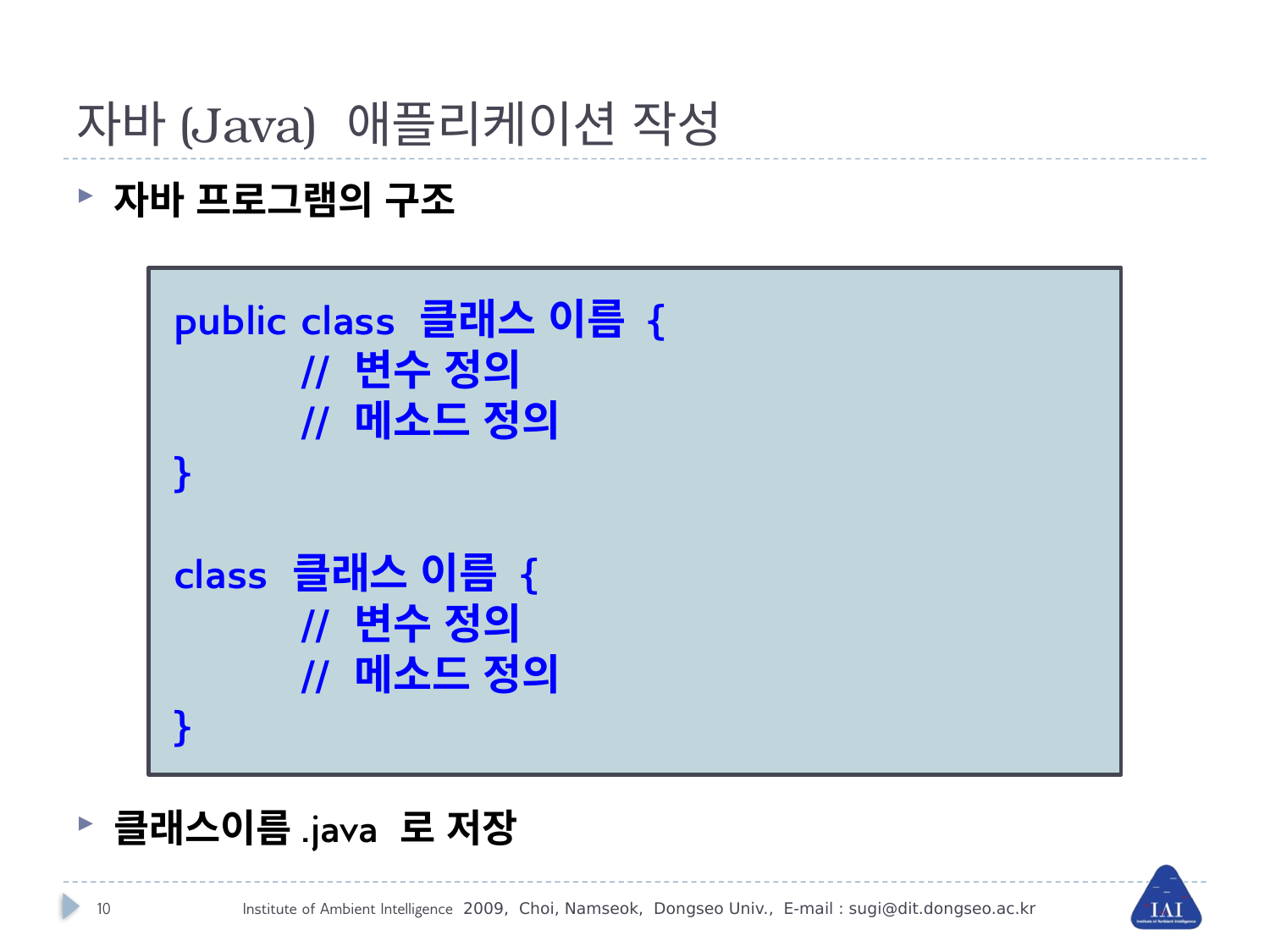

# 자바(Java) 애플리케이션 작성
자바 프로그램의 구조

클래스이름.java 로 저장
public class 클래스 이름 {
	// 변수 정의
	// 메소드 정의
}

class 클래스 이름 {
	// 변수 정의
	// 메소드 정의
}